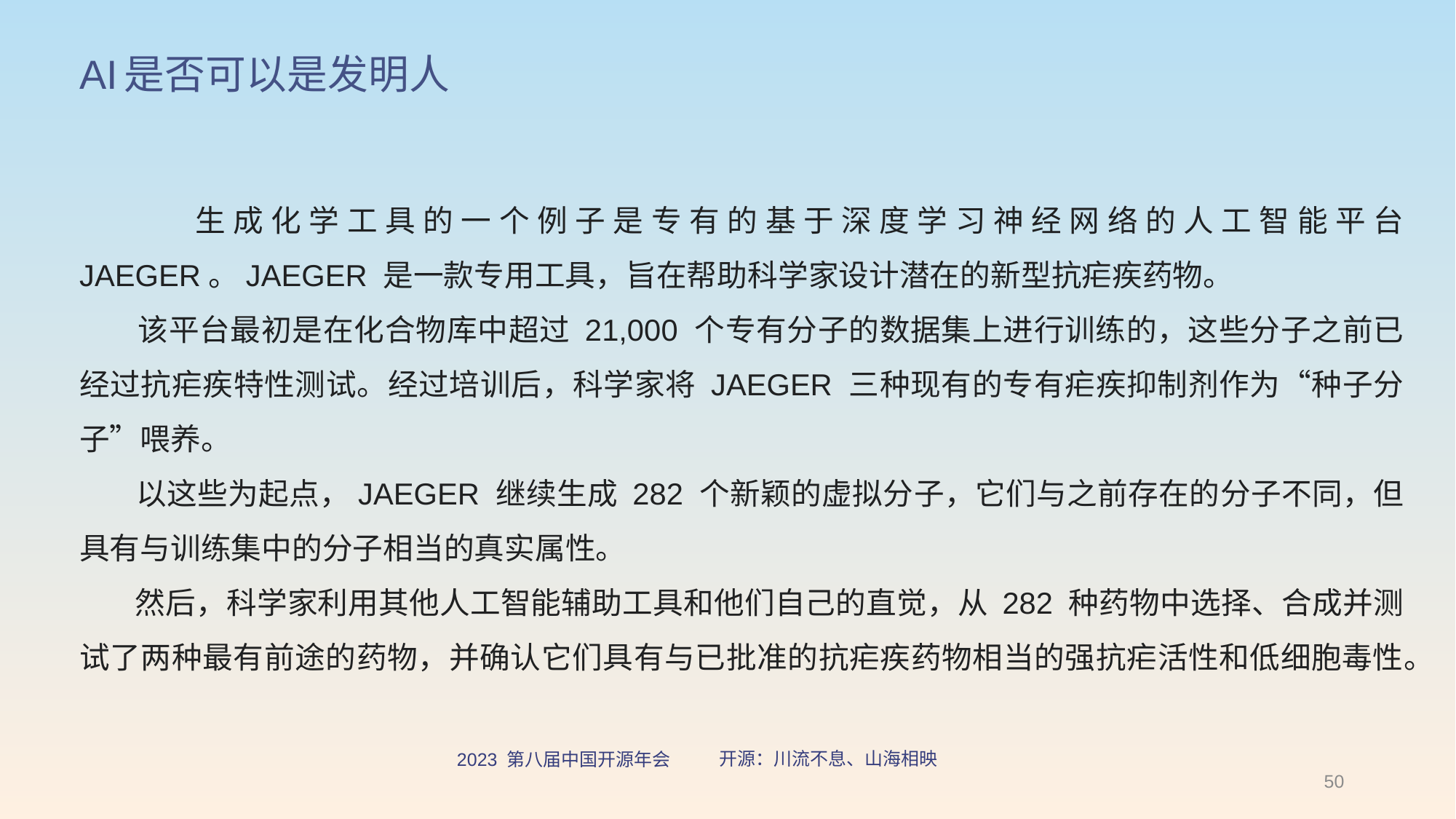

# AI是否可以是发明人
       生成化学工具的一个例子是专有的基于深度学习神经网络的人工智能平台 JAEGER。JAEGER 是一款专用工具，旨在帮助科学家设计潜在的新型抗疟疾药物。
       该平台最初是在化合物库中超过 21,000 个专有分子的数据集上进行训练的，这些分子之前已经过抗疟疾特性测试。经过培训后，科学家将 JAEGER 三种现有的专有疟疾抑制剂作为“种子分子”喂养。
       以这些为起点，JAEGER 继续生成 282 个新颖的虚拟分子，它们与之前存在的分子不同，但具有与训练集中的分子相当的真实属性。
       然后，科学家利用其他人工智能辅助工具和他们自己的直觉，从 282 种药物中选择、合成并测试了两种最有前途的药物，并确认它们具有与已批准的抗疟疾药物相当的强抗疟活性和低细胞毒性。

50